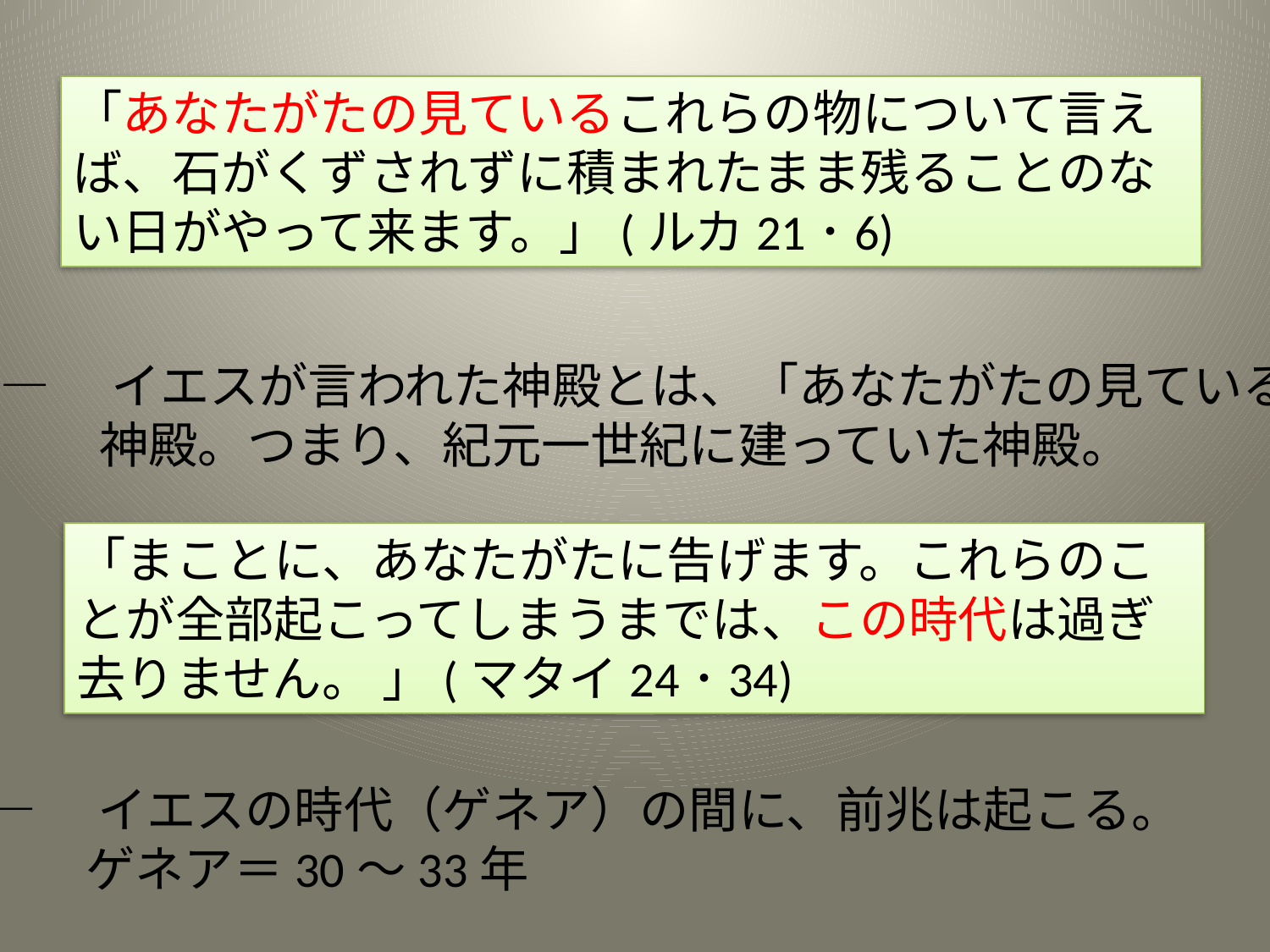

「あなたがたの見ているこれらの物について言えば、石がくずされずに積まれたまま残ることのない日がやって来ます。」(ルカ21･6)
―　イエスが言われた神殿とは、「あなたがたの見ている」
　　神殿。つまり、紀元一世紀に建っていた神殿。
「まことに、あなたがたに告げます。これらのことが全部起こってしまうまでは、この時代は過ぎ去りません。 」(マタイ24･34)
―　イエスの時代（ゲネア）の間に、前兆は起こる。
　　ゲネア＝30～33年